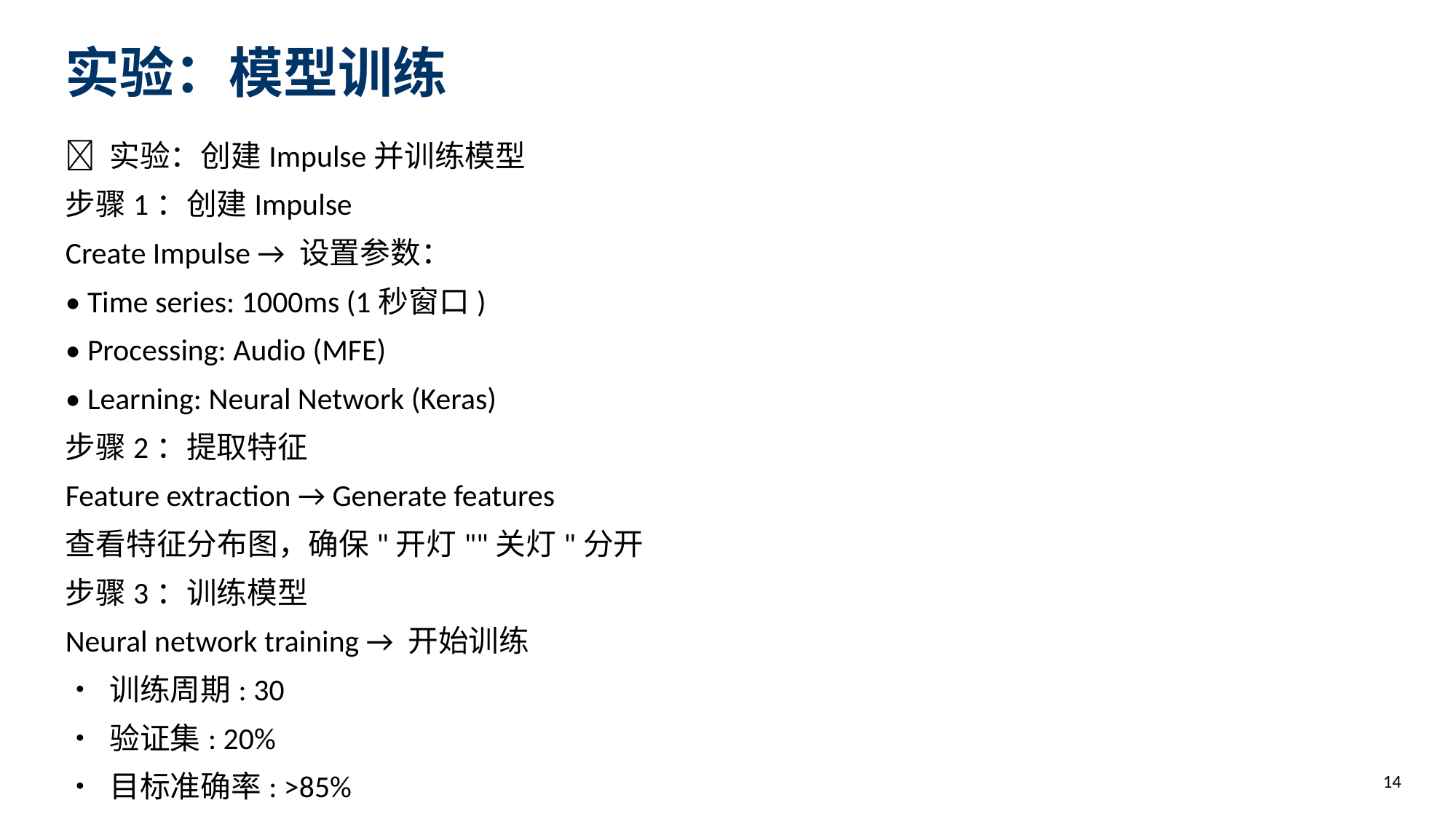

实验：模型训练
🧪 实验：创建Impulse并训练模型
步骤1：创建Impulse
Create Impulse → 设置参数：
• Time series: 1000ms (1秒窗口)
• Processing: Audio (MFE)
• Learning: Neural Network (Keras)
步骤2：提取特征
Feature extraction → Generate features
查看特征分布图，确保"开灯""关灯"分开
步骤3：训练模型
Neural network training → 开始训练
• 训练周期: 30
• 验证集: 20%
• 目标准确率: >85%
步骤4：部署模型
Deployment → 搜索Arduino → Build
下载.zip库文件
14